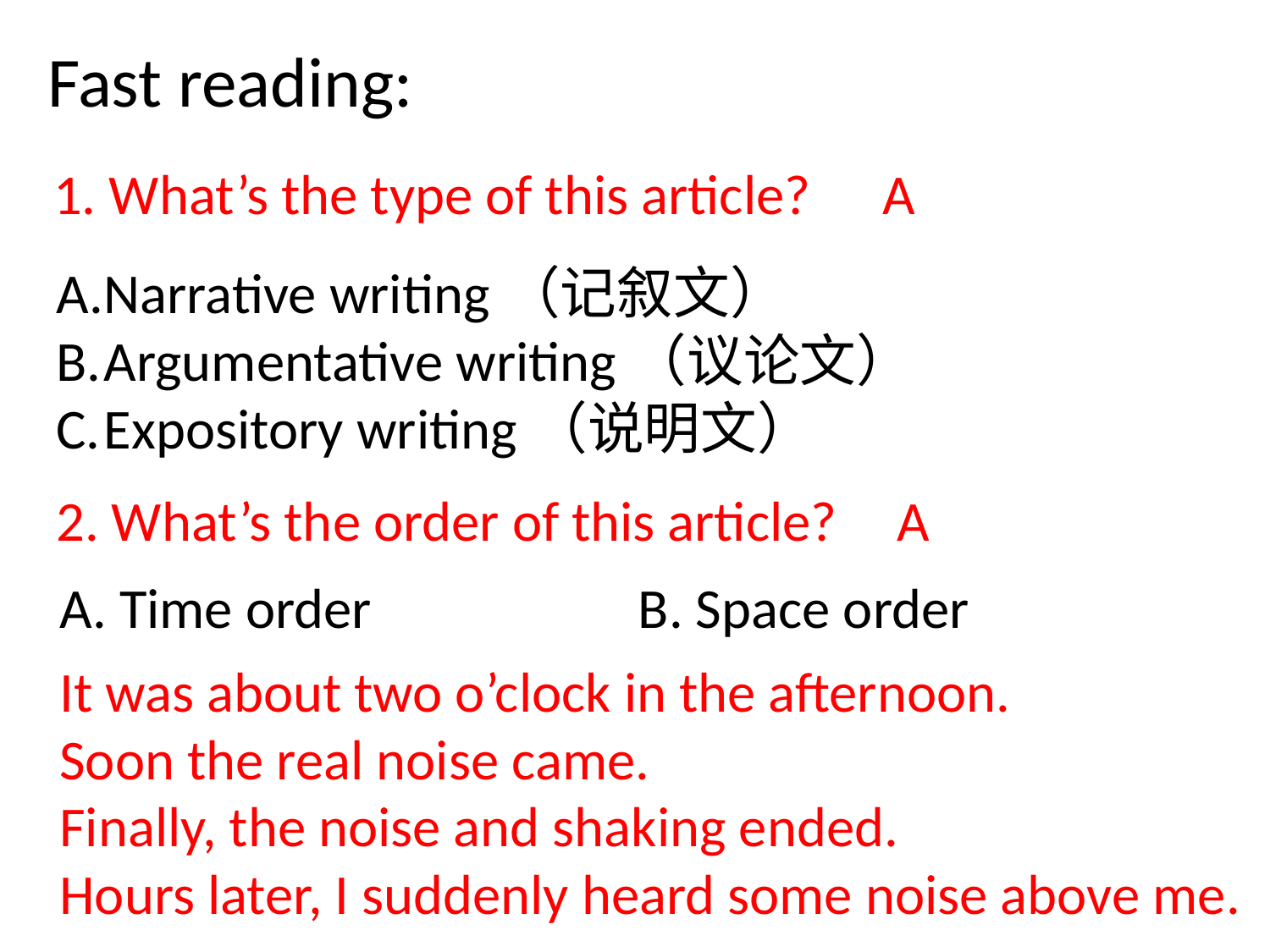

Fast reading:
1. What’s the type of this article?
A
Narrative writing（记叙文）
Argumentative writing（议论文）
Expository writing（说明文）
2. What’s the order of this article?
A
A. Time order                     B. Space order
It was about two o’clock in the afternoon.
Soon the real noise came.
Finally, the noise and shaking ended.
Hours later, I suddenly heard some noise above me.